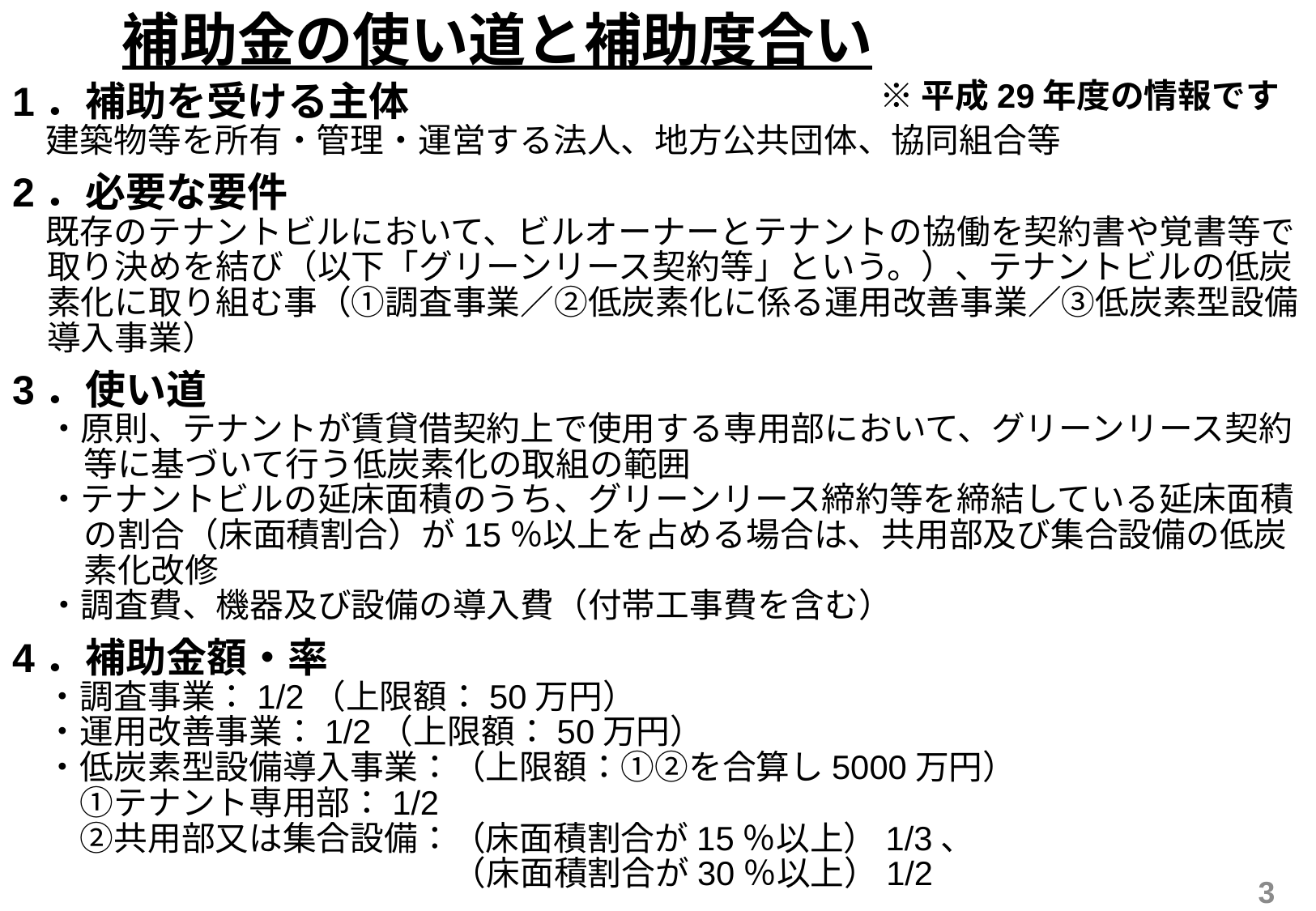

# 補助金の使い道と補助度合い
※平成29年度の情報です
1．補助を受ける主体
　建築物等を所有・管理・運営する法人、地方公共団体、協同組合等
2．必要な要件
　既存のテナントビルにおいて、ビルオーナーとテナントの協働を契約書や覚書等で取り決めを結び（以下「グリーンリース契約等」という。）、テナントビルの低炭素化に取り組む事（①調査事業／②低炭素化に係る運用改善事業／③低炭素型設備導入事業）
3．使い道
・原則、テナントが賃貸借契約上で使用する専用部において、グリーンリース契約等に基づいて行う低炭素化の取組の範囲
・テナントビルの延床面積のうち、グリーンリース締約等を締結している延床面積の割合（床面積割合）が15％以上を占める場合は、共用部及び集合設備の低炭素化改修
・調査費、機器及び設備の導入費（付帯工事費を含む）
4．補助金額・率
　・調査事業：1/2（上限額：50万円）
　・運用改善事業：1/2（上限額：50万円）
　・低炭素型設備導入事業：（上限額：①②を合算し5000万円）
　　①テナント専用部：1/2
　　②共用部又は集合設備：（床面積割合が15％以上）1/3、
（床面積割合が30％以上）1/2

3